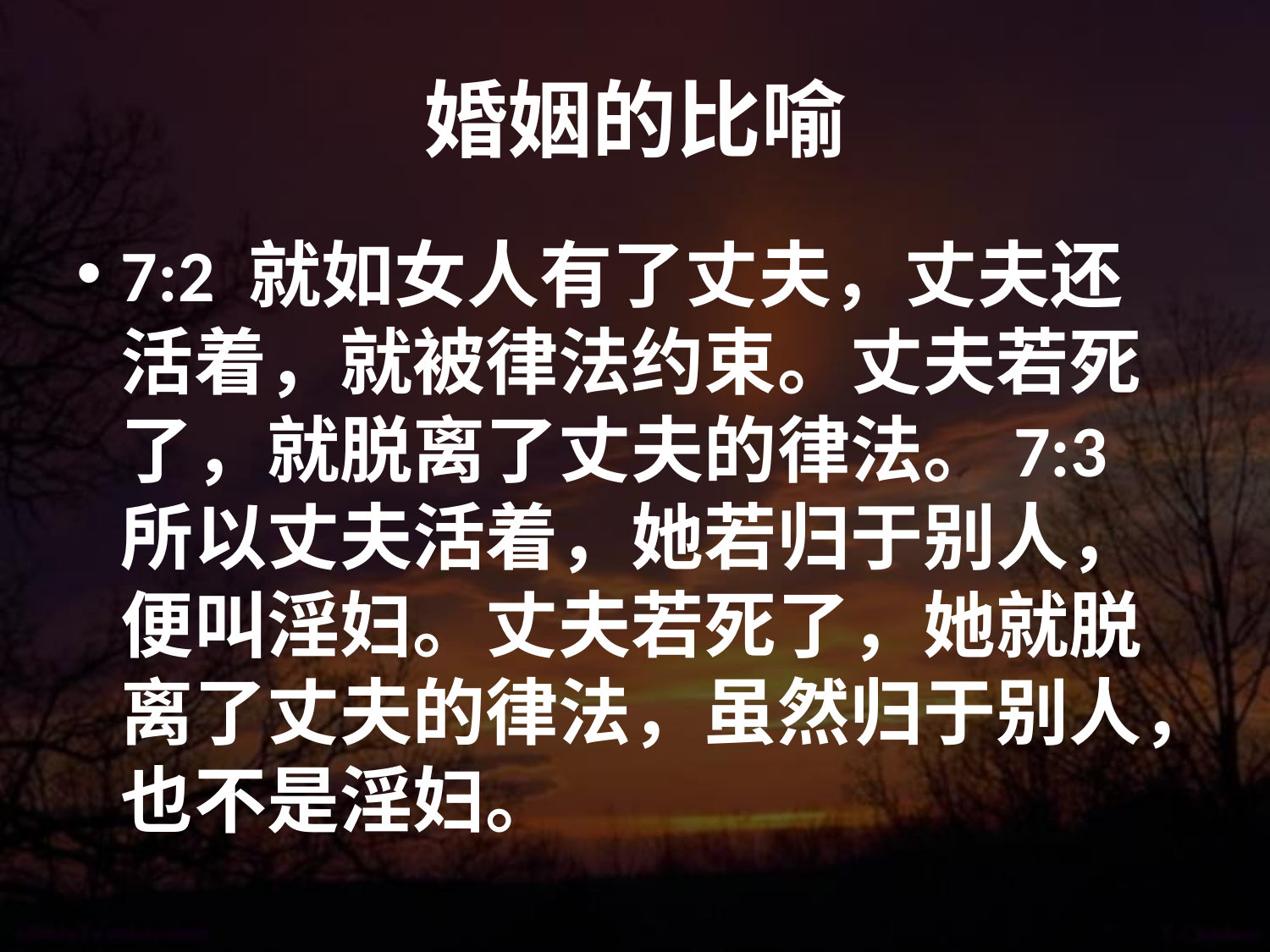

# 婚姻的比喻
7:2 就如女人有了丈夫，丈夫还活着，就被律法约束。丈夫若死了，就脱离了丈夫的律法。7:3 所以丈夫活着，她若归于别人，便叫淫妇。丈夫若死了，她就脱离了丈夫的律法，虽然归于别人，也不是淫妇。